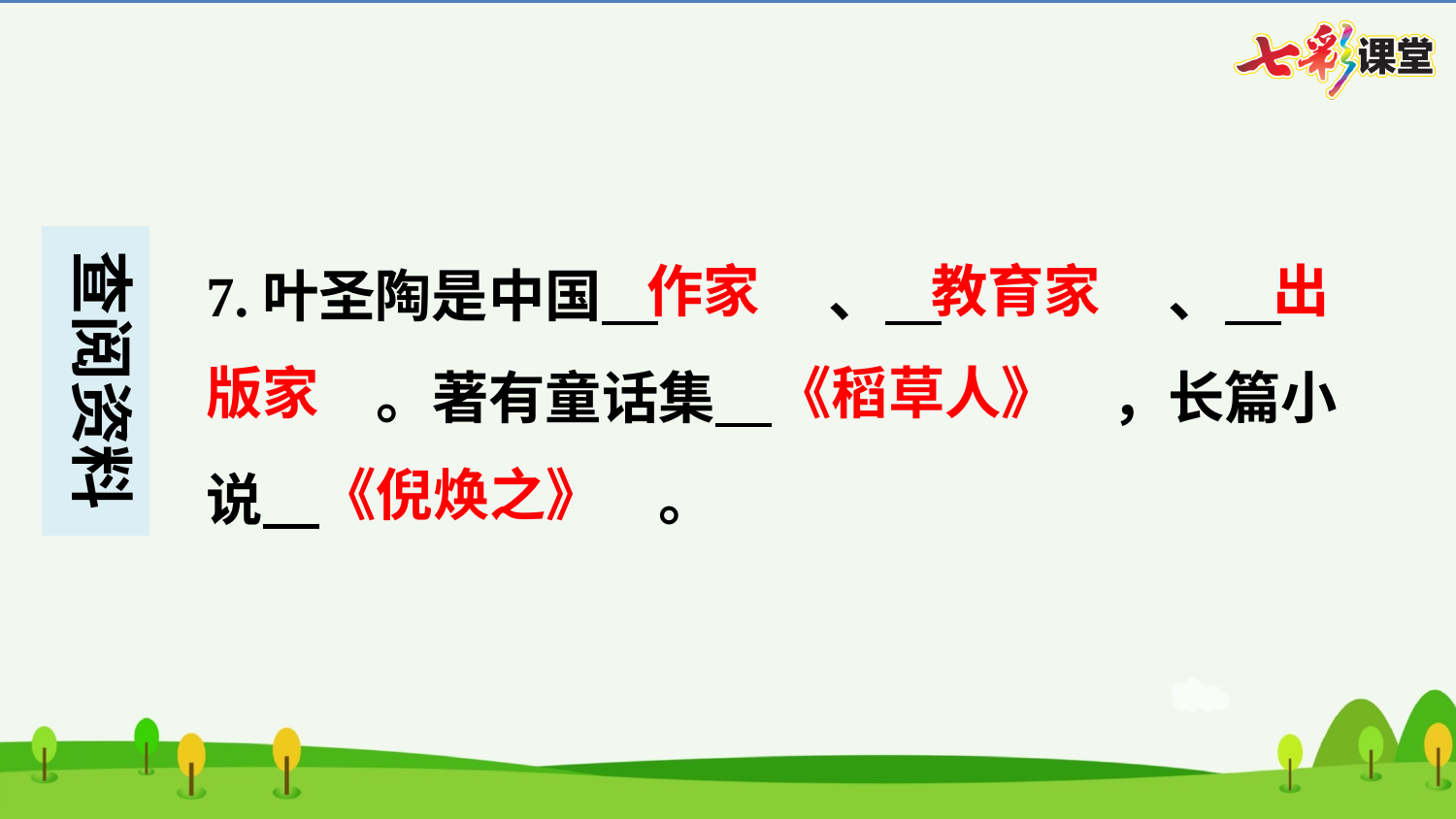

作家
教育家
出
7.叶圣陶是中国 　作家　、 　教育家　、 　出版家　。著有童话集 　《稻草人》　，长篇小说 　《倪焕之》　。
版家
《稻草人》
《倪焕之》